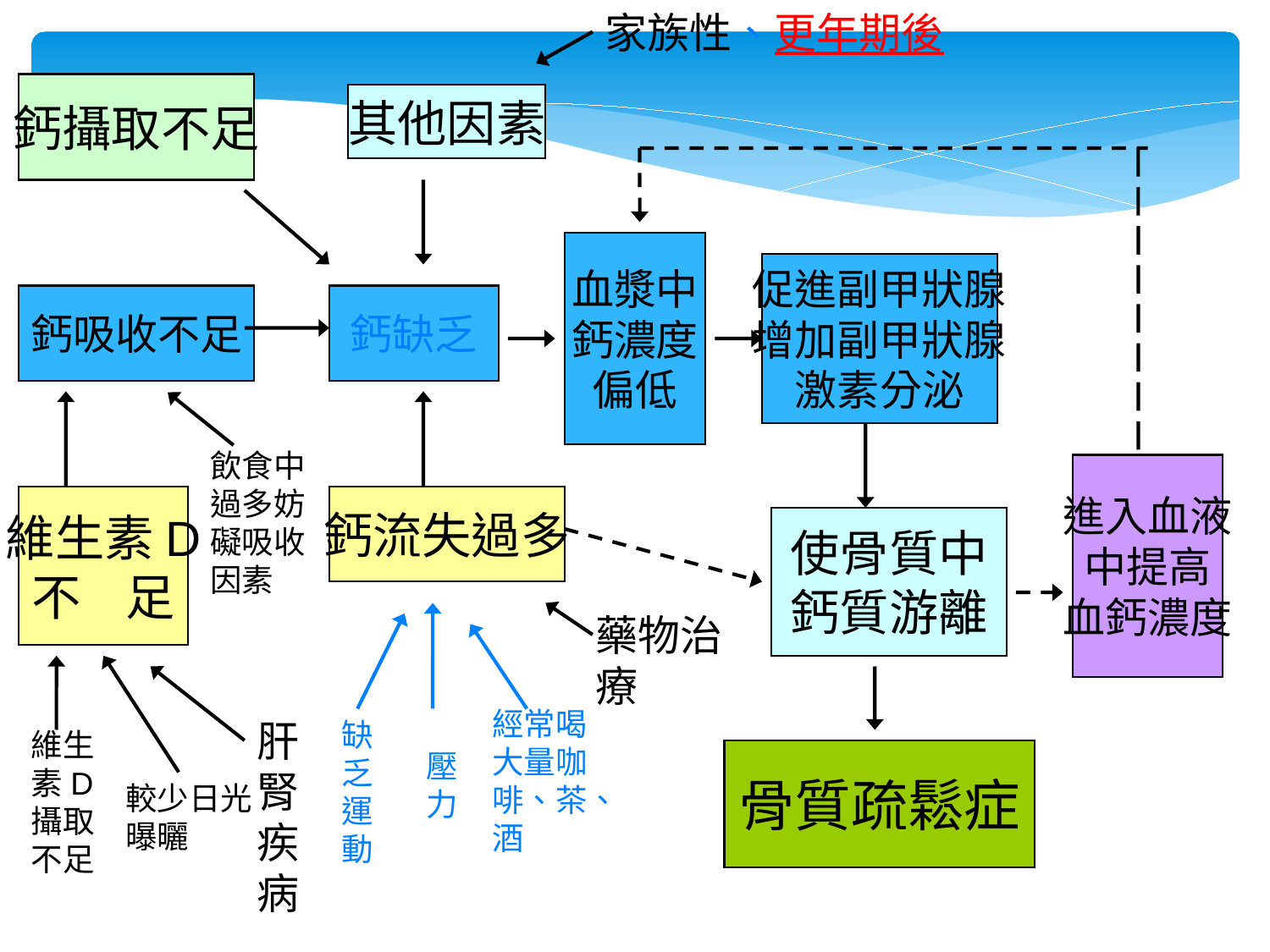

家族性、更年期後

鈣攝取不足
其他因素

血漿中
鈣濃度
偏低
促進副甲狀腺
增加副甲狀腺
激素分泌
鈣吸收不足
鈣缺乏

飲食中過多妨礙吸收因素
進入血液
中提高
血鈣濃度
維生素D
不    足
鈣流失過多
使骨質中
鈣質游離

藥物治療

經常喝大量咖啡、茶、酒
肝腎疾病
缺乏運動
維生素D攝取不足
骨質疏鬆症
壓力
較少日光曝曬